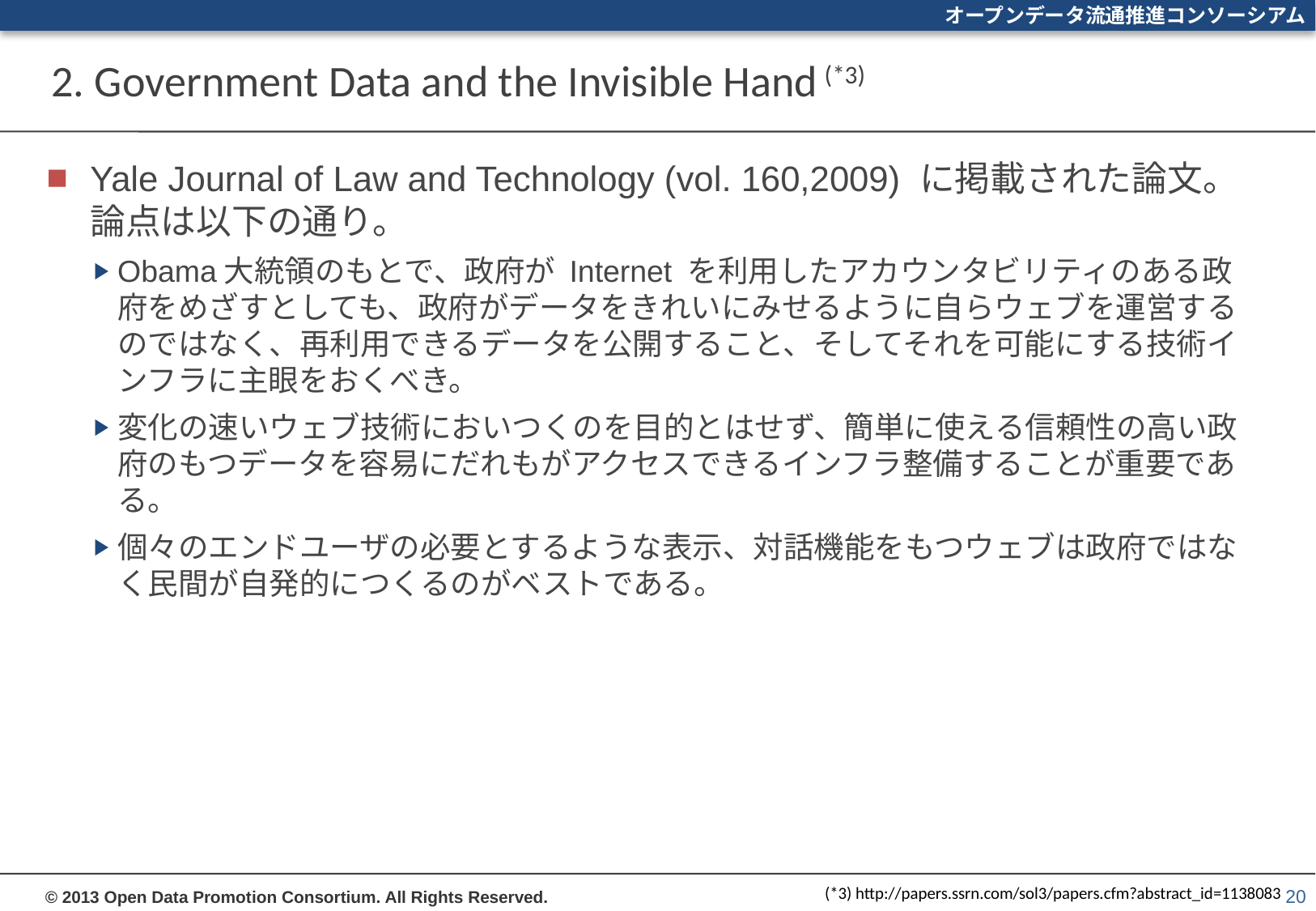

# 2. Government Data and the Invisible Hand (*3)
Yale Journal of Law and Technology (vol. 160,2009) に掲載された論文。論点は以下の通り。
Obama大統領のもとで、政府が Internet を利用したアカウンタビリティのある政府をめざすとしても、政府がデータをきれいにみせるように自らウェブを運営するのではなく、再利用できるデータを公開すること、そしてそれを可能にする技術インフラに主眼をおくべき。
変化の速いウェブ技術においつくのを目的とはせず、簡単に使える信頼性の高い政府のもつデータを容易にだれもがアクセスできるインフラ整備することが重要である。
個々のエンドユーザの必要とするような表示、対話機能をもつウェブは政府ではなく民間が自発的につくるのがベストである。

(*3) http://papers.ssrn.com/sol3/papers.cfm?abstract_id=1138083
20